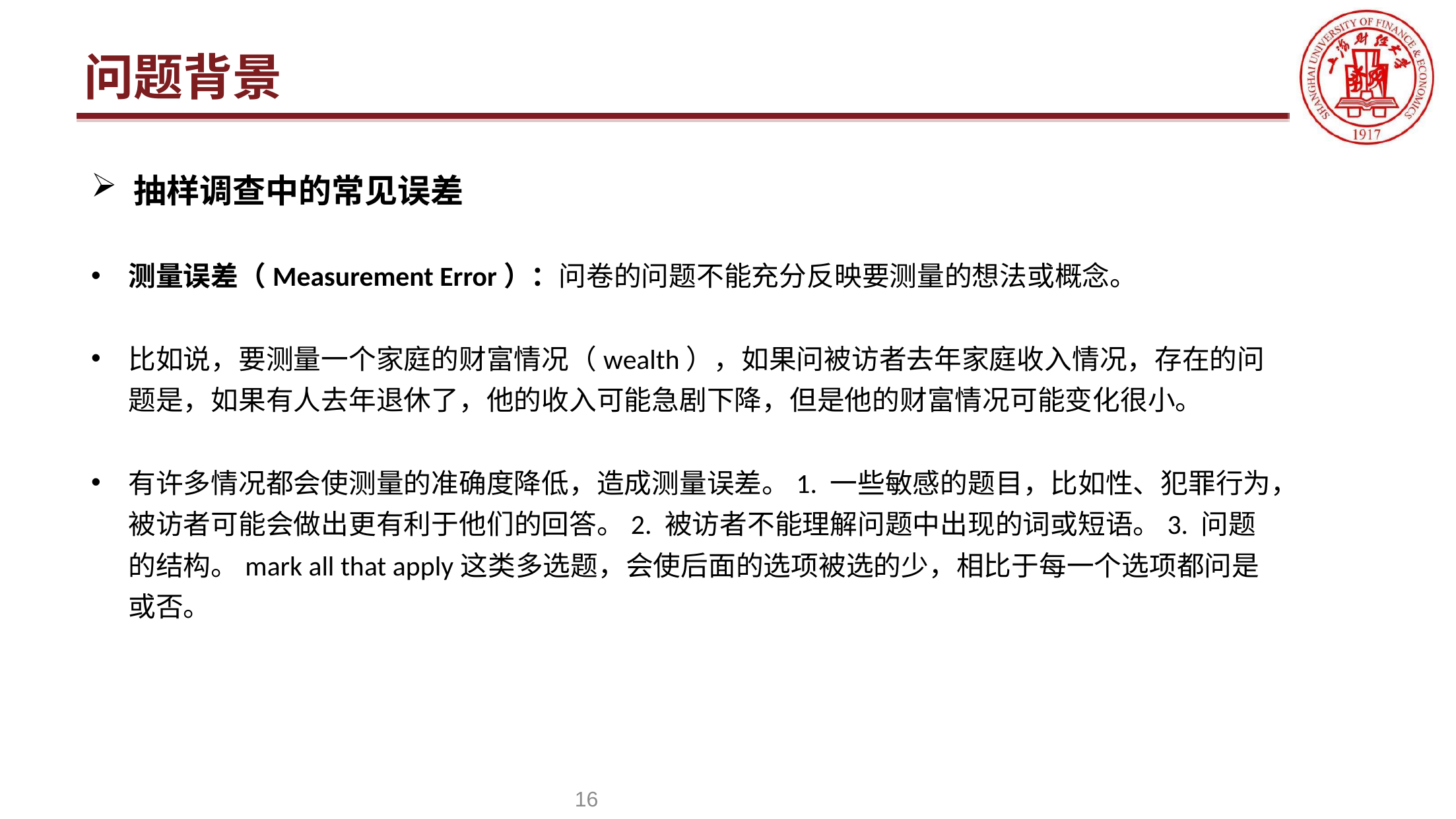

# 问题背景
抽样调查中的常见误差

测量误差（Measurement Error）：问卷的问题不能充分反映要测量的想法或概念。

比如说，要测量一个家庭的财富情况（wealth），如果问被访者去年家庭收入情况，存在的问题是，如果有人去年退休了，他的收入可能急剧下降，但是他的财富情况可能变化很小。

有许多情况都会使测量的准确度降低，造成测量误差。1. 一些敏感的题目，比如性、犯罪行为，被访者可能会做出更有利于他们的回答。2. 被访者不能理解问题中出现的词或短语。3. 问题的结构。mark all that apply这类多选题，会使后面的选项被选的少，相比于每一个选项都问是或否。

16